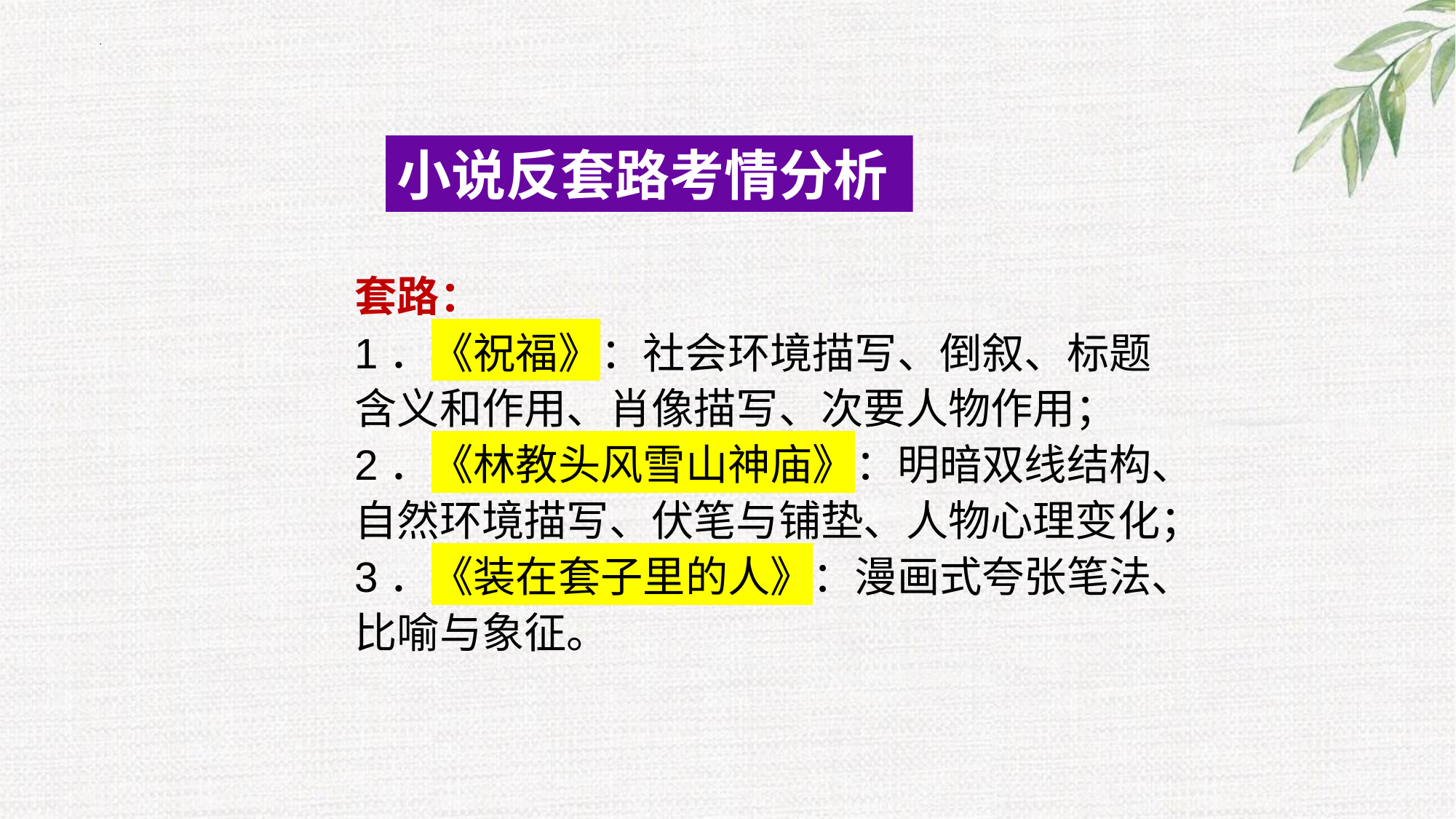

小说反套路考情分析
套路：
1．《祝福》：社会环境描写、倒叙、标题含义和作用、肖像描写、次要人物作用；
2．《林教头风雪山神庙》：明暗双线结构、自然环境描写、伏笔与铺垫、人物心理变化；
3．《装在套子里的人》：漫画式夸张笔法、比喻与象征。